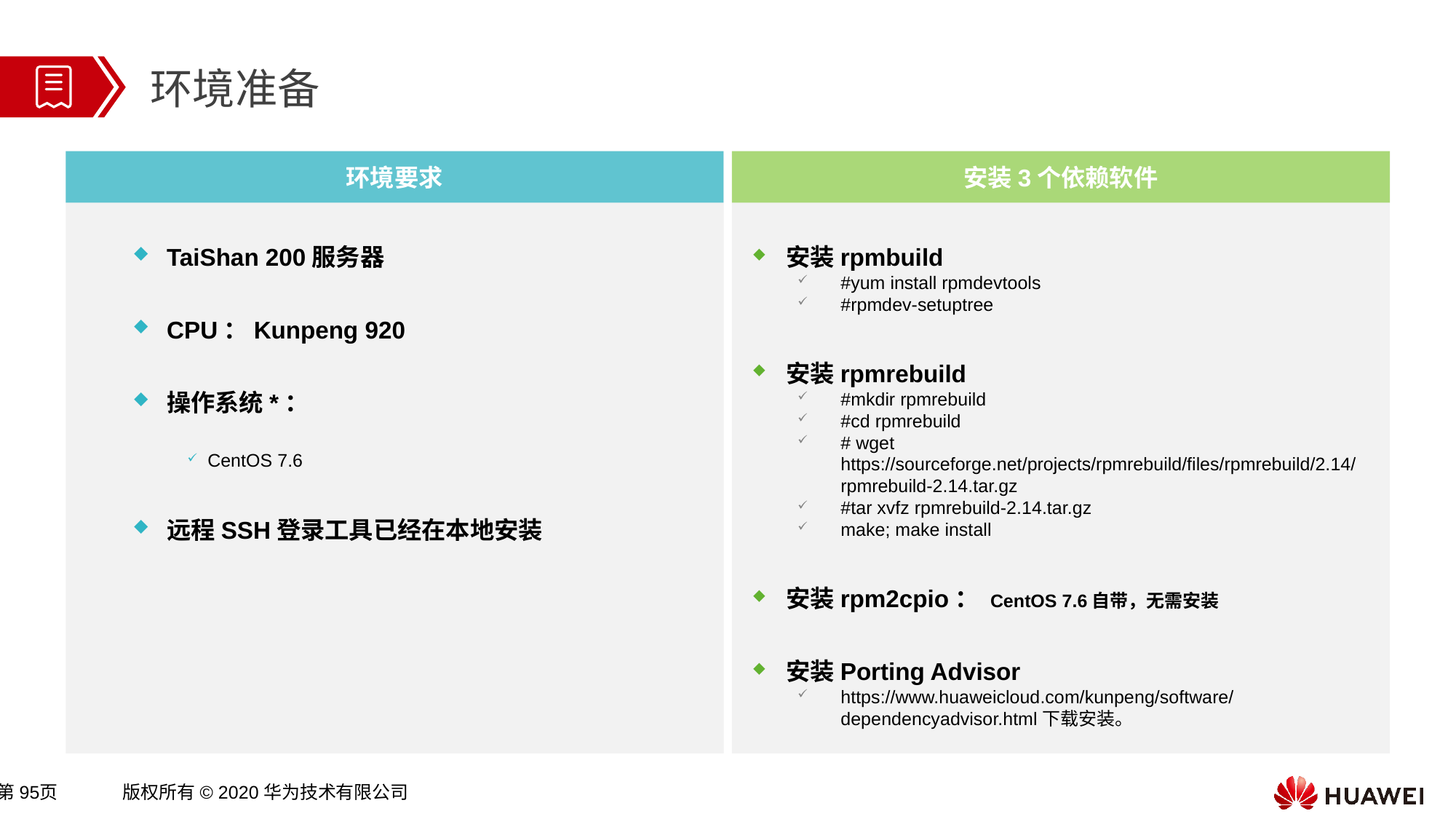

环境准备

环境要求

安装3个依赖软件
TaiShan 200服务器
CPU：Kunpeng 920
操作系统*：
CentOS 7.6
远程SSH登录工具已经在本地安装
安装rpmbuild
#yum install rpmdevtools
#rpmdev-setuptree
安装rpmrebuild
#mkdir rpmrebuild
#cd rpmrebuild
# wget https://sourceforge.net/projects/rpmrebuild/files/rpmrebuild/2.14/rpmrebuild-2.14.tar.gz
#tar xvfz rpmrebuild-2.14.tar.gz
make; make install
安装rpm2cpio： CentOS 7.6自带，无需安装
安装Porting Advisor
https://www.huaweicloud.com/kunpeng/software/dependencyadvisor.html下载安装。